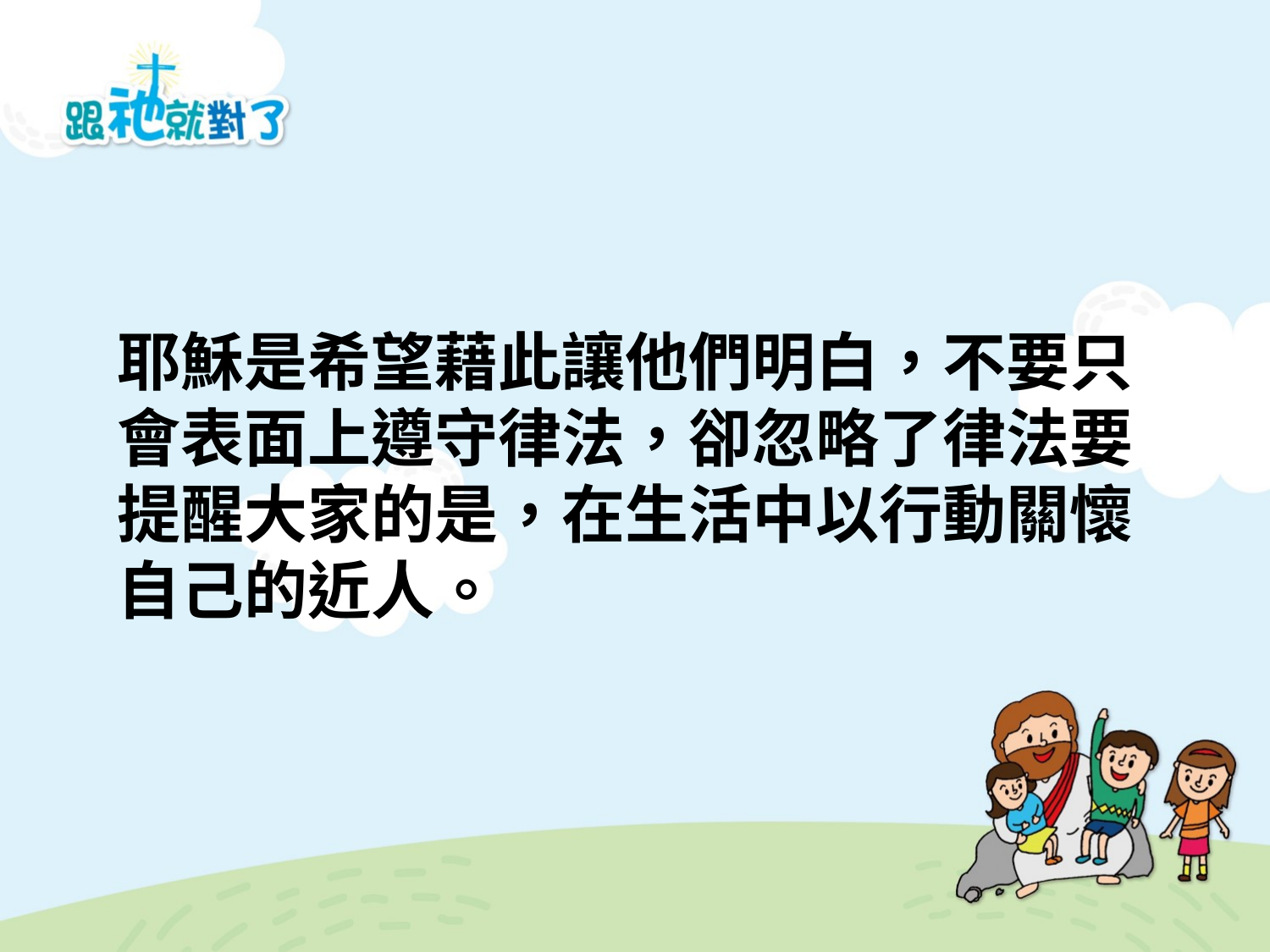

耶穌是希望藉此讓他們明白，不要只會表面上遵守律法，卻忽略了律法要提醒大家的是，在生活中以行動關懷自己的近人。